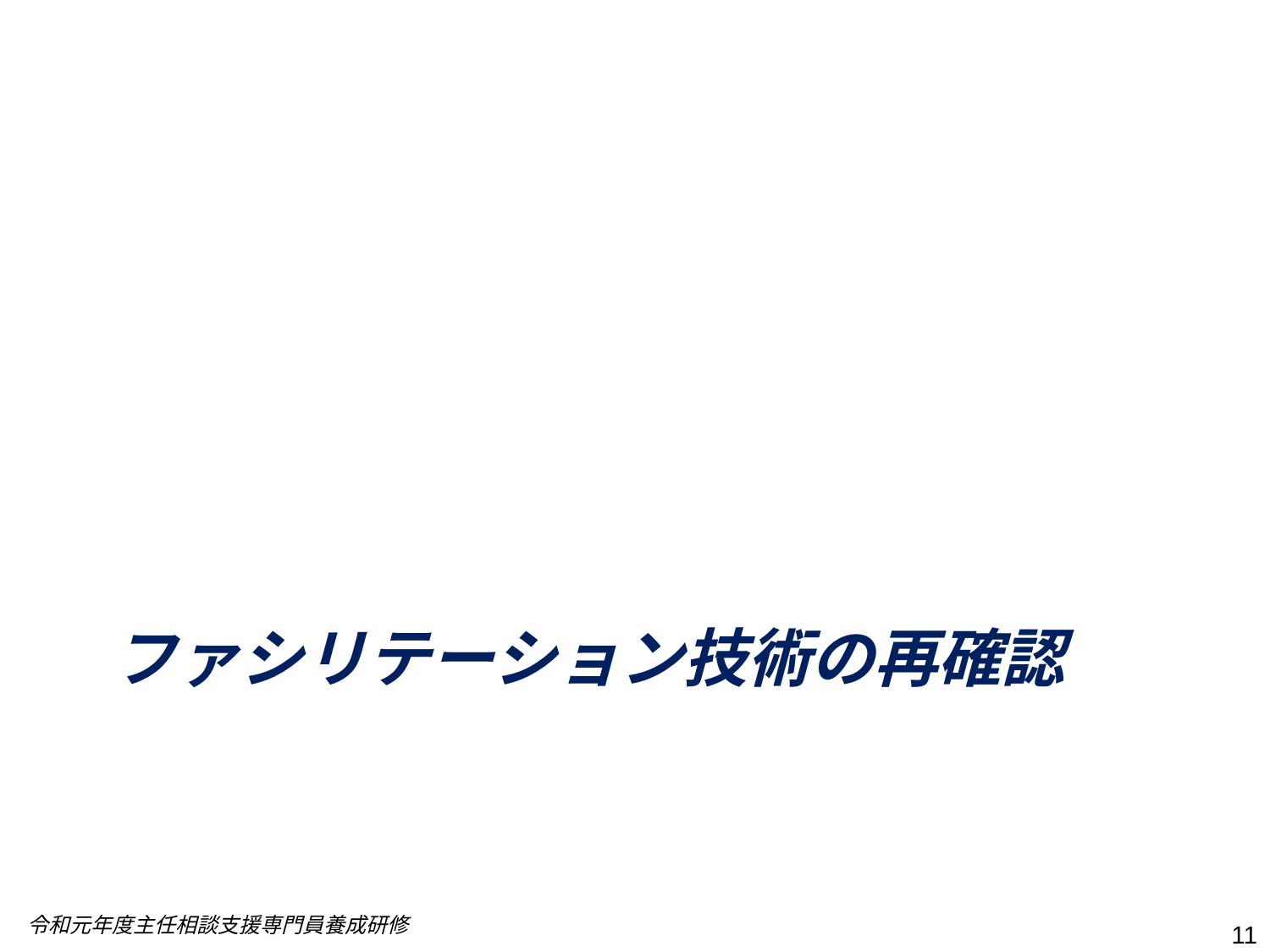

# ファシリテーション技術の再確認
令和元年度主任相談支援専門員養成研修
11